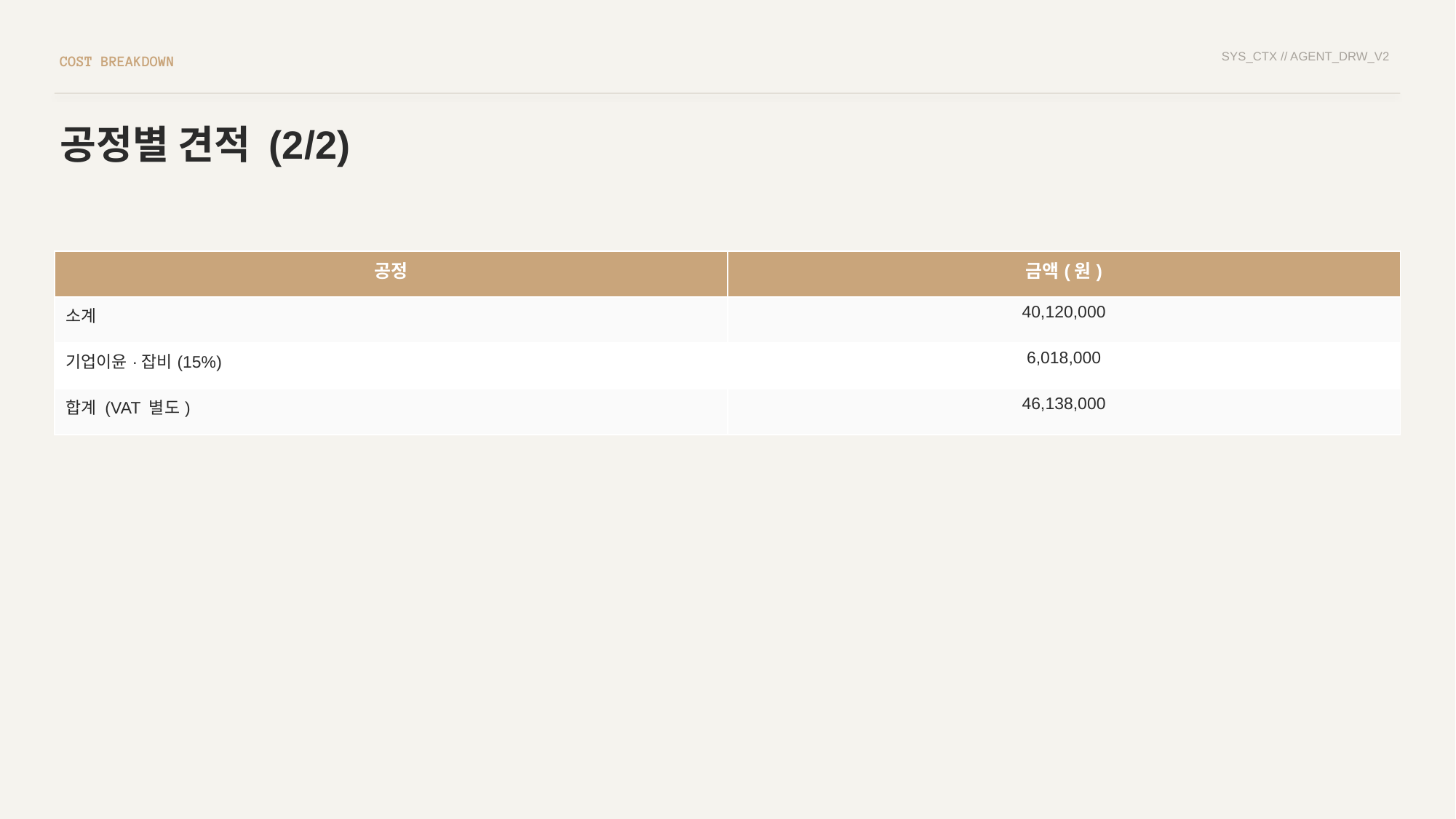

SYS_CTX // AGENT_DRW_V2
COST BREAKDOWN

공정별 견적 (2/2)
| 공정 | 금액(원) |
| --- | --- |
| 소계 | 40,120,000 |
| 기업이윤·잡비(15%) | 6,018,000 |
| 합계 (VAT 별도) | 46,138,000 |